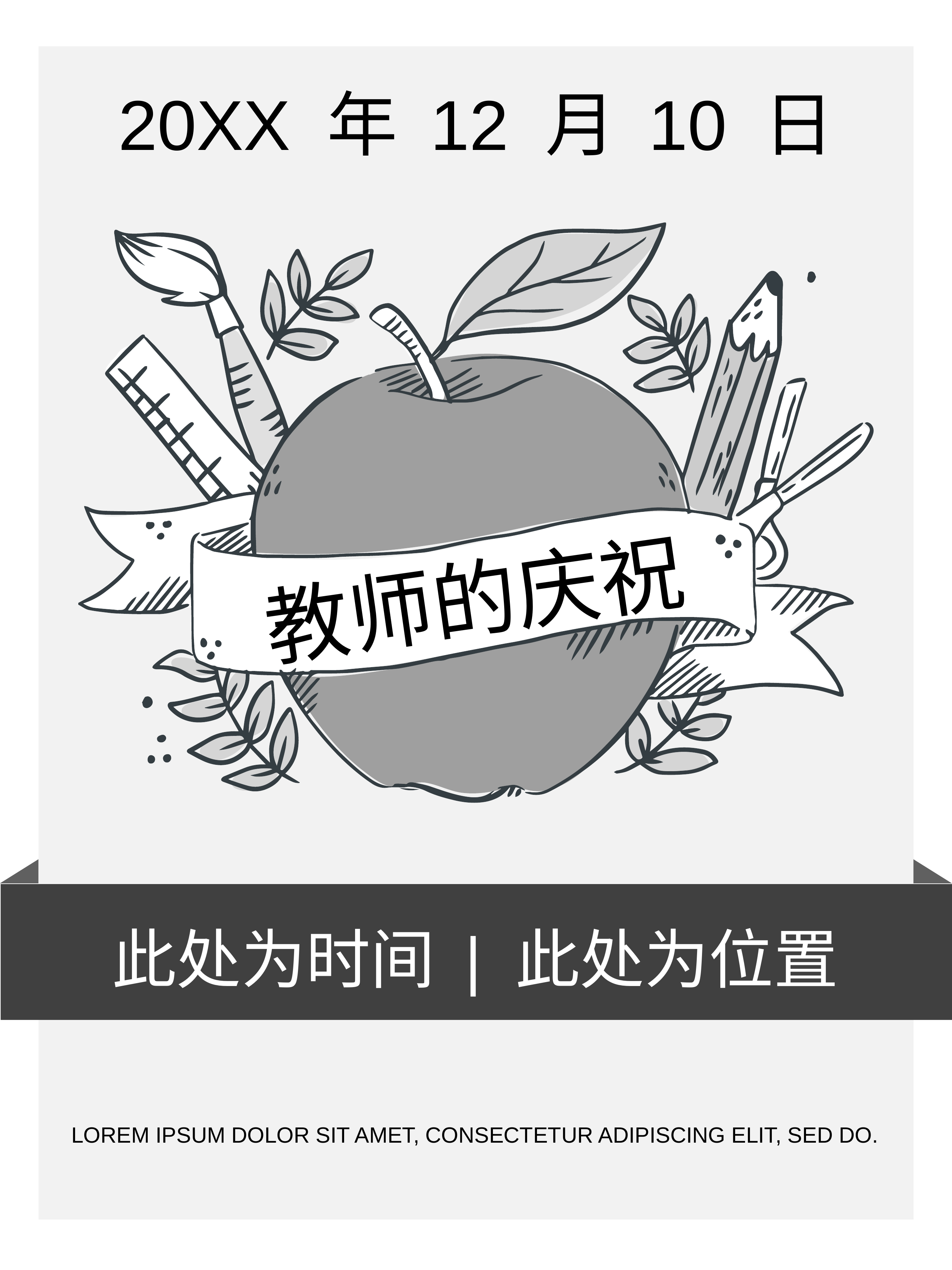

20XX 年 12 月 10 日
# 教师的庆祝
此处为时间 | 此处为位置
LOREM IPSUM DOLOR SIT AMET, CONSECTETUR ADIPISCING ELIT, SED DO.